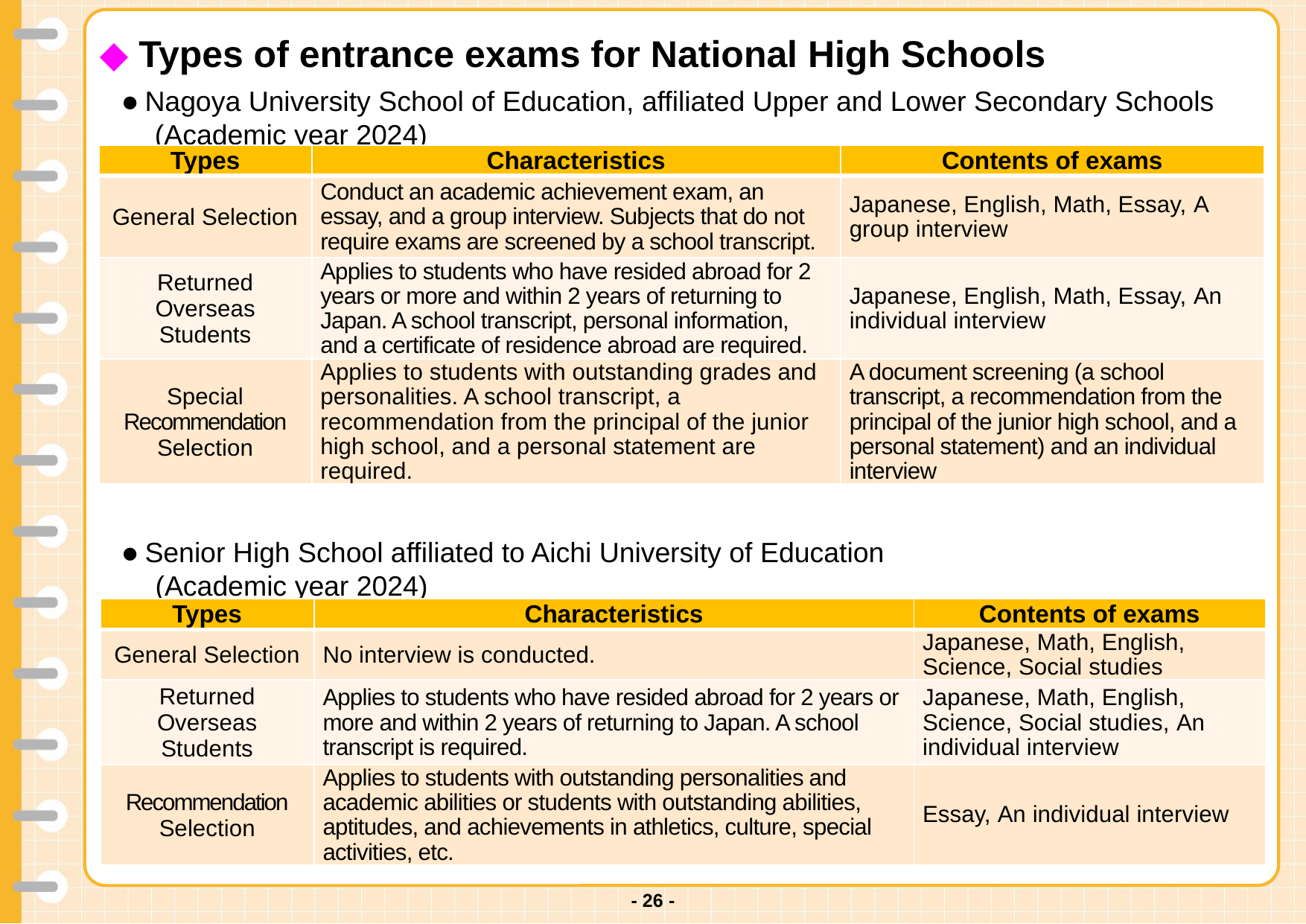

・名古屋大学教育学部付属高等学校
◆ Types of entrance exams for National High Schools
● Nagoya University School of Education, affiliated Upper and Lower Secondary Schools (Academic year 2024)
| Types | Characteristics | Contents of exams |
| --- | --- | --- |
| General Selection | Conduct an academic achievement exam, an essay, and a group interview. Subjects that do not require exams are screened by a school transcript. | Japanese, English, Math, Essay, A group interview |
| Returned Overseas Students | Applies to students who have resided abroad for 2 years or more and within 2 years of returning to Japan. A school transcript, personal information, and a certificate of residence abroad are required. | Japanese, English, Math, Essay, An individual interview |
| Special Recommendation Selection | Applies to students with outstanding grades and personalities. A school transcript, a recommendation from the principal of the junior high school, and a personal statement are required. | A document screening (a school transcript, a recommendation from the principal of the junior high school, and a personal statement) and an individual interview |
● Senior High School affiliated to Aichi University of Education
(Academic year 2024)
| Types | Characteristics | Contents of exams |
| --- | --- | --- |
| General Selection | No interview is conducted. | Japanese, Math, English, Science, Social studies |
| Returned Overseas Students | Applies to students who have resided abroad for 2 years or more and within 2 years of returning to Japan. A school transcript is required. | Japanese, Math, English, Science, Social studies, An individual interview |
| Recommendation Selection | Applies to students with outstanding personalities and academic abilities or students with outstanding abilities, aptitudes, and achievements in athletics, culture, special activities, etc. | Essay, An individual interview |
- 26 -